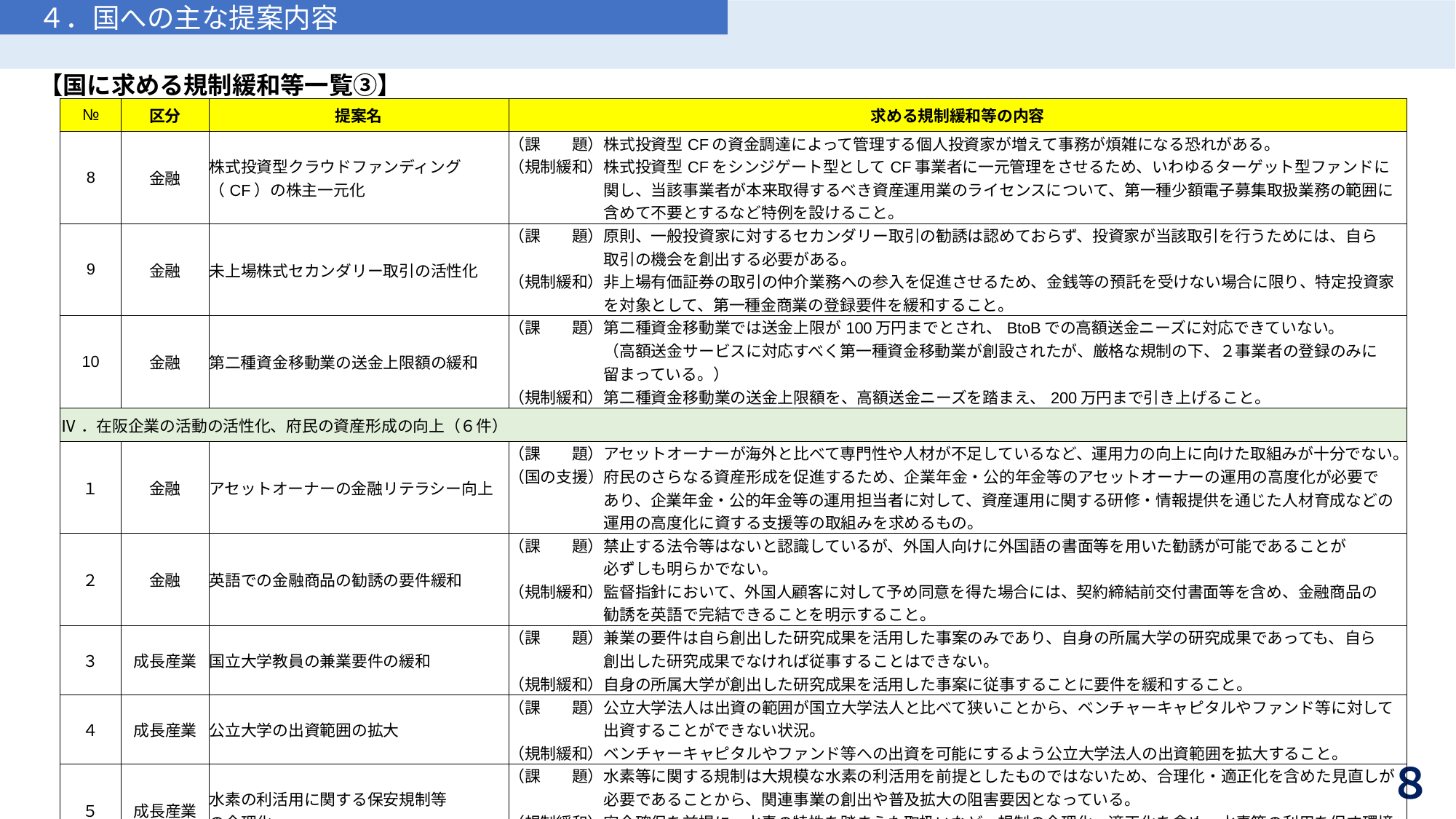

４．国への主な提案内容

【国に求める規制緩和等一覧③】
| № | 区分 | 提案名 | 求める規制緩和等の内容 |
| --- | --- | --- | --- |
| 8 | 金融 | 株式投資型クラウドファンディング（CF）の株主一元化 | （課　　題）株式投資型CFの資金調達によって管理する個人投資家が増えて事務が煩雑になる恐れがある。 （規制緩和）株式投資型CFをシンジゲート型としてCF事業者に一元管理をさせるため、いわゆるターゲット型ファンドに 　　　　　　関し、当該事業者が本来取得するべき資産運用業のライセンスについて、第一種少額電子募集取扱業務の範囲に 　　　　　　含めて不要とするなど特例を設けること。 |
| 9 | 金融 | 未上場株式セカンダリー取引の活性化 | （課　　題）原則、一般投資家に対するセカンダリー取引の勧誘は認めておらず、投資家が当該取引を行うためには、自ら 　　　　　　取引の機会を創出する必要がある。 （規制緩和）非上場有価証券の取引の仲介業務への参入を促進させるため、金銭等の預託を受けない場合に限り、特定投資家 　　　　　　を対象として、第一種金商業の登録要件を緩和すること。 |
| 10 | 金融 | 第二種資金移動業の送金上限額の緩和 | （課　　題）第二種資金移動業では送金上限が100万円までとされ、BtoBでの高額送金ニーズに対応できていない。 |
|  |  |  | （高額送金サービスに対応すべく第一種資金移動業が創設されたが、厳格な規制の下、２事業者の登録のみに 　　　　　　留まっている。） |
|  |  |  | （規制緩和）第二種資金移動業の送金上限額を、高額送金ニーズを踏まえ、200万円まで引き上げること。 |
| Ⅳ．在阪企業の活動の活性化、府民の資産形成の向上（６件） |  |  |  |
| １ | 金融 | アセットオーナーの金融リテラシー向上 | （課　　題）アセットオーナーが海外と比べて専門性や人材が不足しているなど、運用力の向上に向けた取組みが十分でない。 （国の支援）府民のさらなる資産形成を促進するため、企業年金・公的年金等のアセットオーナーの運用の高度化が必要で 　　　　　　あり、企業年金・公的年金等の運用担当者に対して、資産運用に関する研修・情報提供を通じた人材育成などの 　　　　　　運用の高度化に資する支援等の取組みを求めるもの。 |
| ２ | 金融 | 英語での金融商品の勧誘の要件緩和 | （課　　題）禁止する法令等はないと認識しているが、外国人向けに外国語の書面等を用いた勧誘が可能であることが 　　　　　　必ずしも明らかでない。 （規制緩和）監督指針において、外国人顧客に対して予め同意を得た場合には、契約締結前交付書面等を含め、金融商品の 　　　　　　勧誘を英語で完結できることを明示すること。 |
| ３ | 成長産業 | 国立大学教員の兼業要件の緩和 | （課　　題）兼業の要件は自ら創出した研究成果を活用した事案のみであり、自身の所属大学の研究成果であっても、自ら 　　　　　　創出した研究成果でなければ従事することはできない。 |
|  |  |  | （規制緩和）自身の所属大学が創出した研究成果を活用した事案に従事することに要件を緩和すること。 |
| ４ | 成長産業 | 公立大学の出資範囲の拡大 | （課　　題）公立大学法人は出資の範囲が国立大学法人と比べて狭いことから、ベンチャーキャピタルやファンド等に対して 　　　　　　出資することができない状況。 |
|  |  |  | （規制緩和）ベンチャーキャピタルやファンド等への出資を可能にするよう公立大学法人の出資範囲を拡大すること。 |
| ５ | 成長産業 | 水素の利活用に関する保安規制等 の合理化 | （課　　題）水素等に関する規制は大規模な水素の利活用を前提としたものではないため、合理化・適正化を含めた見直しが 　　　　　　必要であることから、関連事業の創出や普及拡大の阻害要因となっている。 |
|  |  |  | （規制緩和）安全確保を前提に、水素の特性を踏まえた取扱いなど、規制の合理化・適正化を含め、水素等の利用を促す環境 　　　　　　整備を構築すること。 |
| ６ | 成長産業 | インキュベーション施設の設置促進 | （課　　題）ディープテック・スタートアップの創出や成長には、研究開発設備が備えたインキュベーション施設が不可欠で 　　　　　　あるが、大阪には新たなスタートアップが入居する施設はなく、成長したスタートアップが大学から転居できる 　　　　　　施設もない状態が続き、施設を求めて府外へ流出している状況である。 |
|  |  |  | （国の支援）府外への流出を防止するため、インキュベーション施設整備に係る補助制度を創設するよう求めるもの。 |
８